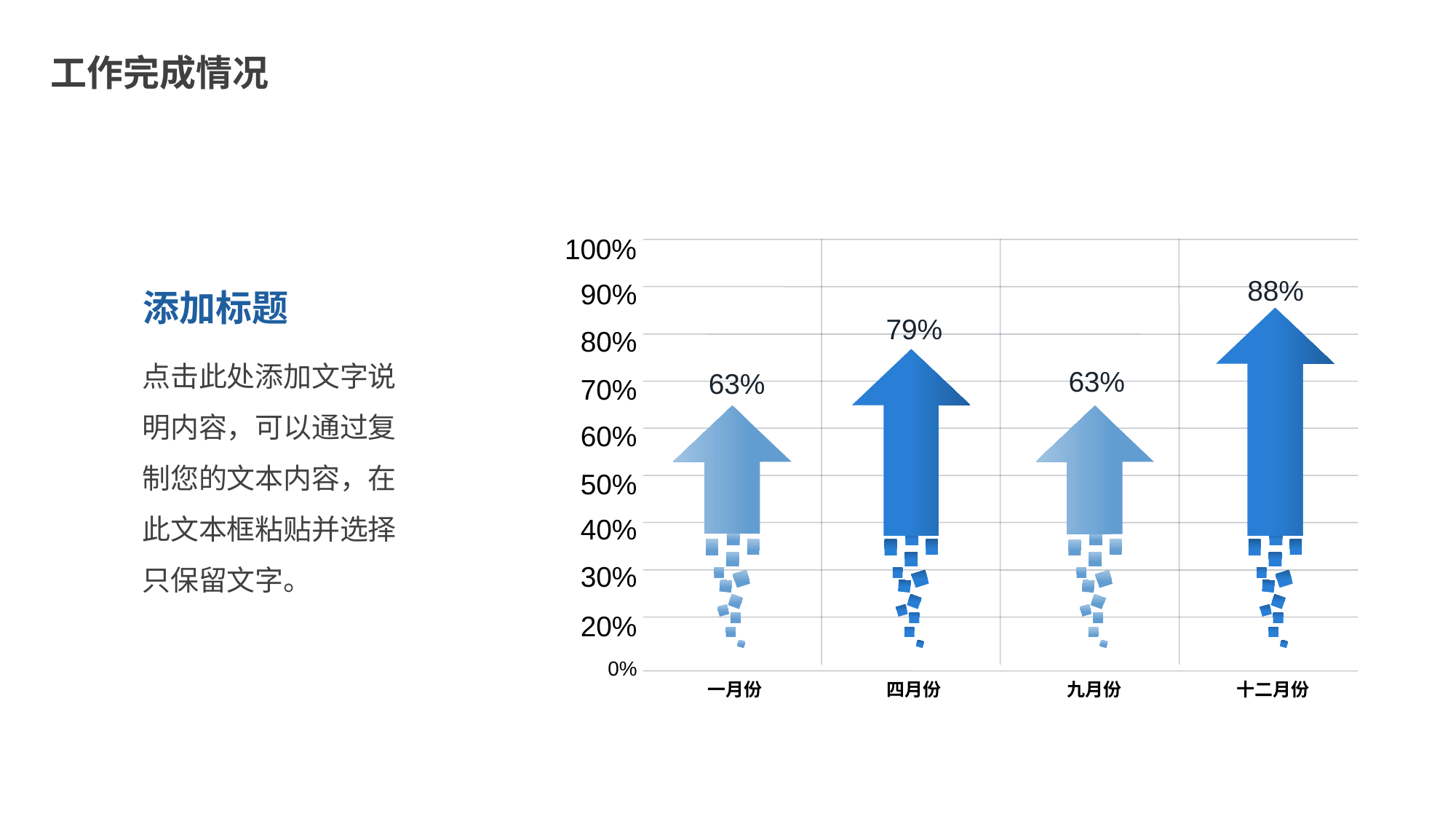

工作完成情况
100%

88%
90%
添加标题
点击此处添加文字说明内容，可以通过复制您的文本内容，在此文本框粘贴并选择只保留文字。

79%

80%

63%
63%
70%

60%

50%

40%

30%

20%

0%

一月份
四月份
九月份
十二月份